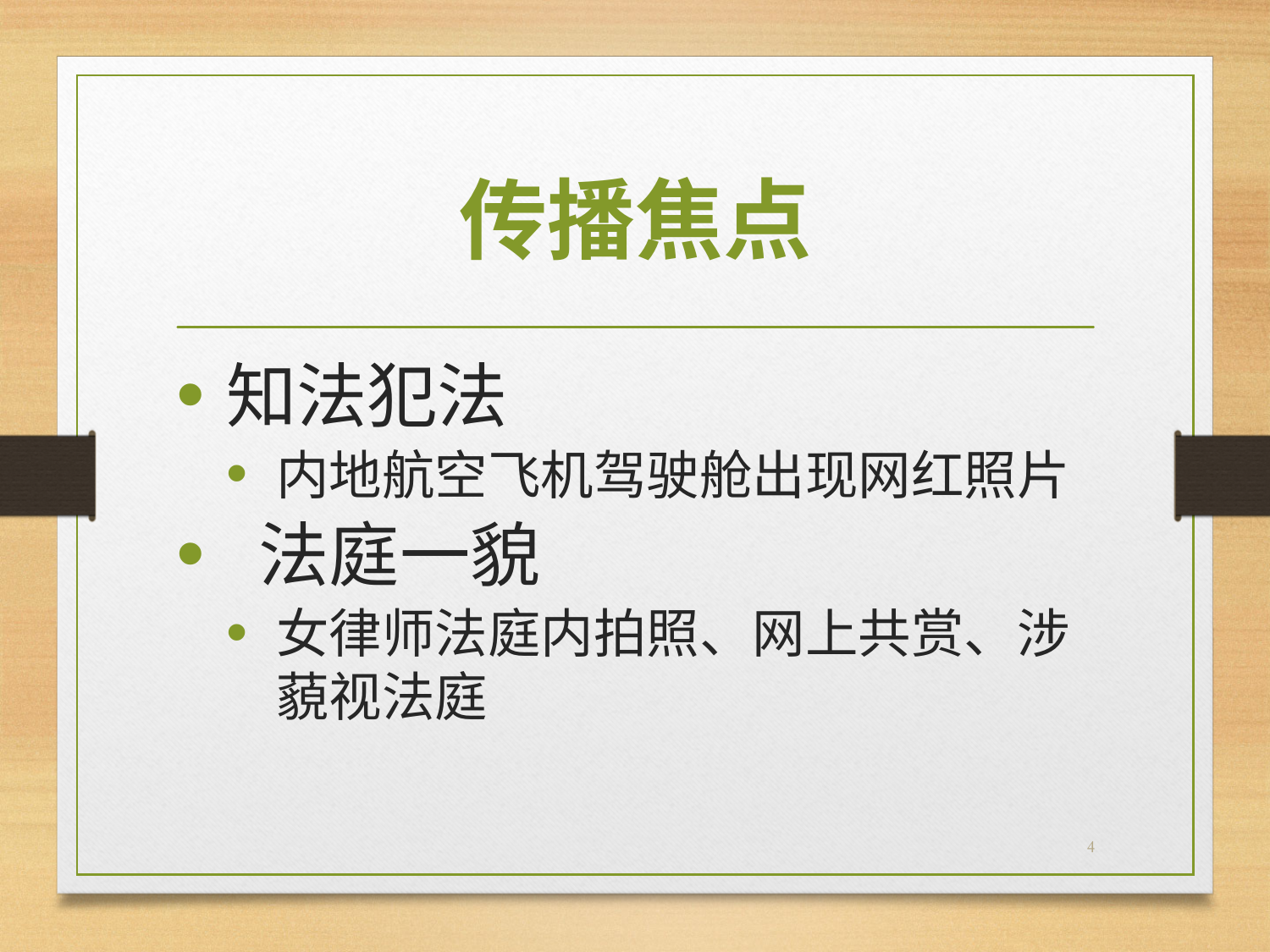

# 传播焦点
知法犯法
内地航空飞机驾驶舱出现网红照片
 法庭一貌
女律师法庭内拍照、网上共赏、涉藐视法庭
4